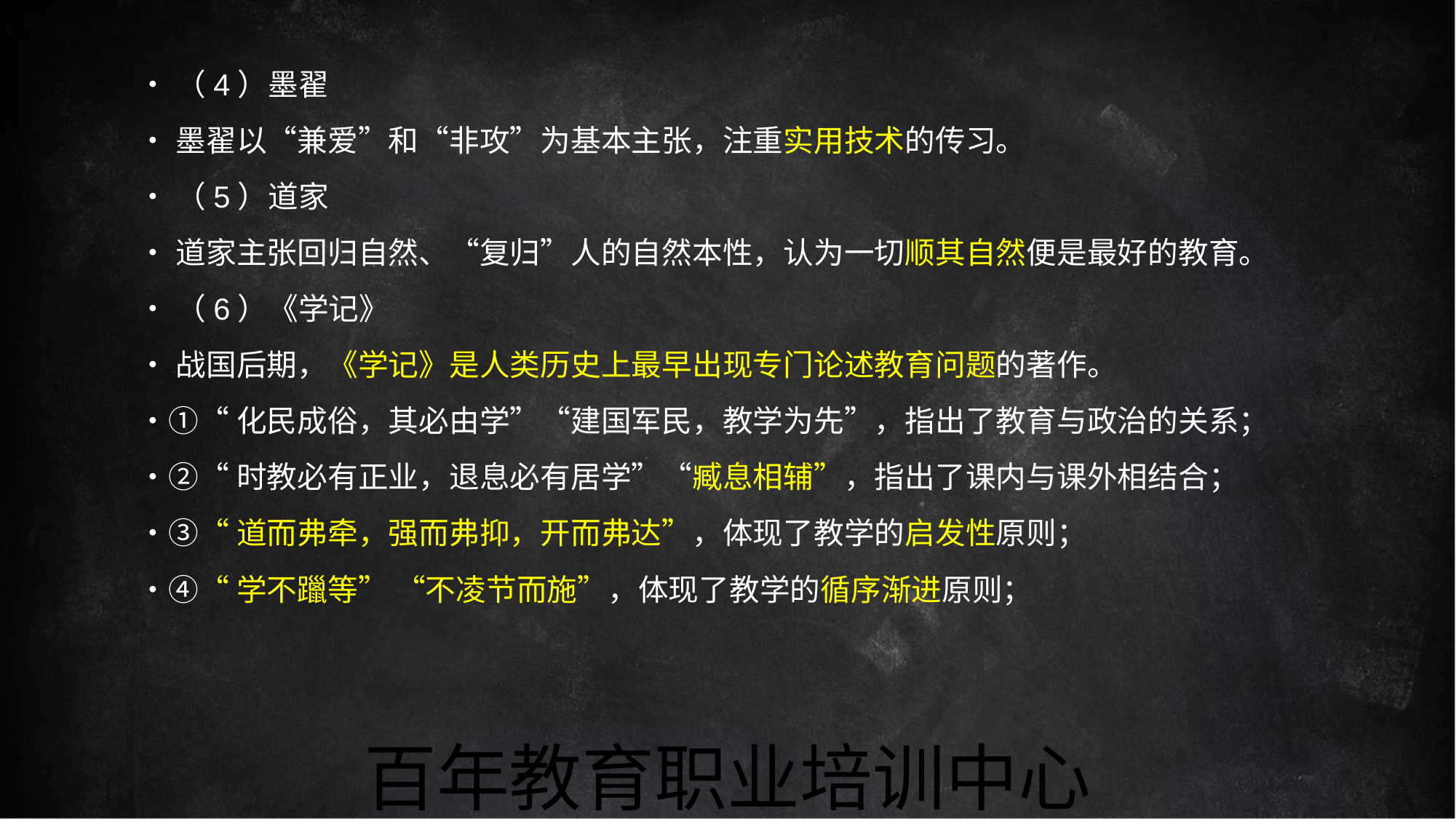

•（4）墨翟
•墨翟以“兼爱”和“非攻”为基本主张，注重实用技术的传习。
•（5）道家
•道家主张回归自然、“复归”人的自然本性，认为一切顺其自然便是最好的教育。
•（6）《学记》
•战国后期，《学记》是人类历史上最早出现专门论述教育问题的著作。
•①“化民成俗，其必由学”“建国军民，教学为先”，指出了教育与政治的关系；
•②“时教必有正业，退息必有居学”“臧息相辅”，指出了课内与课外相结合；
•③“道而弗牵，强而弗抑，开而弗达”，体现了教学的启发性原则；
•④“学不躐等” “不凌节而施”，体现了教学的循序渐进原则；
百年教育职业培训中心